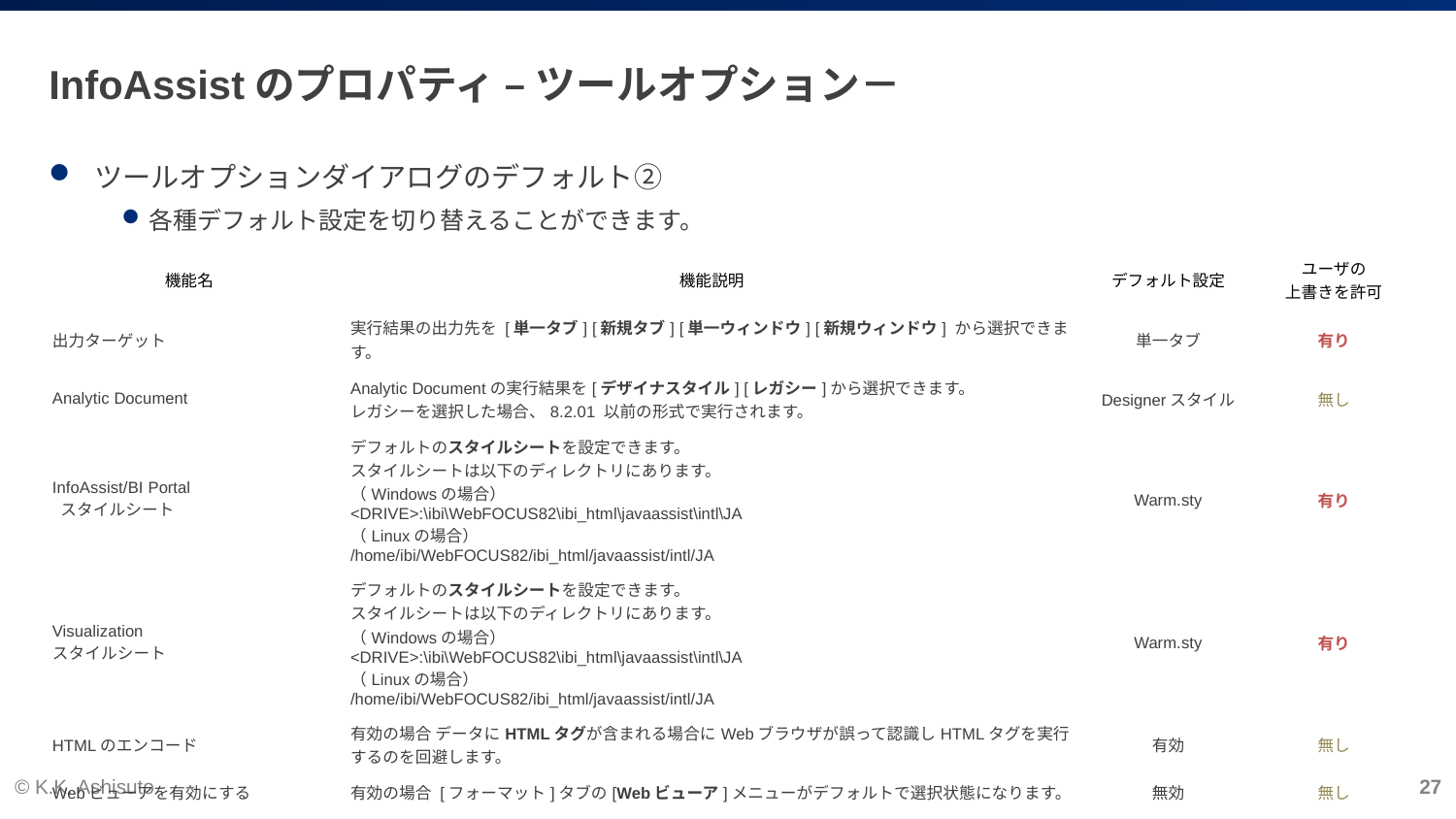

# InfoAssistのプロパティ – ツールオプション－
ツールオプションダイアログのデフォルト②
各種デフォルト設定を切り替えることができます。

| 機能名 | 機能説明 | デフォルト設定 | ユーザの 上書きを許可 |
| --- | --- | --- | --- |
| 出力ターゲット | 実行結果の出力先を [単一タブ] [新規タブ] [単一ウィンドウ] [新規ウィンドウ] から選択できます。 | 単一タブ | 有り |
| Analytic Document | Analytic Documentの実行結果を[デザイナスタイル] [レガシー]から選択できます。 レガシーを選択した場合、8.2.01 以前の形式で実行されます。 | Designerスタイル | 無し |
| InfoAssist/BI Portal スタイルシート | デフォルトのスタイルシートを設定できます。 スタイルシートは以下のディレクトリにあります。 （Windowsの場合） <DRIVE>:\ibi\WebFOCUS82\ibi\_html\javaassist\intl\JA （Linuxの場合） /home/ibi/WebFOCUS82/ibi\_html/javaassist/intl/JA | Warm.sty | 有り |
| Visualization スタイルシート | デフォルトのスタイルシートを設定できます。 スタイルシートは以下のディレクトリにあります。 （Windowsの場合） <DRIVE>:\ibi\WebFOCUS82\ibi\_html\javaassist\intl\JA （Linuxの場合） /home/ibi/WebFOCUS82/ibi\_html/javaassist/intl/JA | Warm.sty | 有り |
| HTMLのエンコード | 有効の場合 データにHTMLタグが含まれる場合にWebブラウザが誤って認識しHTMLタグを実行 するのを回避します。 | 有効 | 無し |
| Webビューアを有効にする | 有効の場合 [フォーマット]タブの[Webビューア]メニューがデフォルトで選択状態になります。 | 無効 | 無し |
| キャッシュから取得する行数 | Analytic Document/Webビューア利用時に、一度にキャッシュから取得する行数を指定できます。 | 100 | 無し |
© K.K. Ashisuto
27